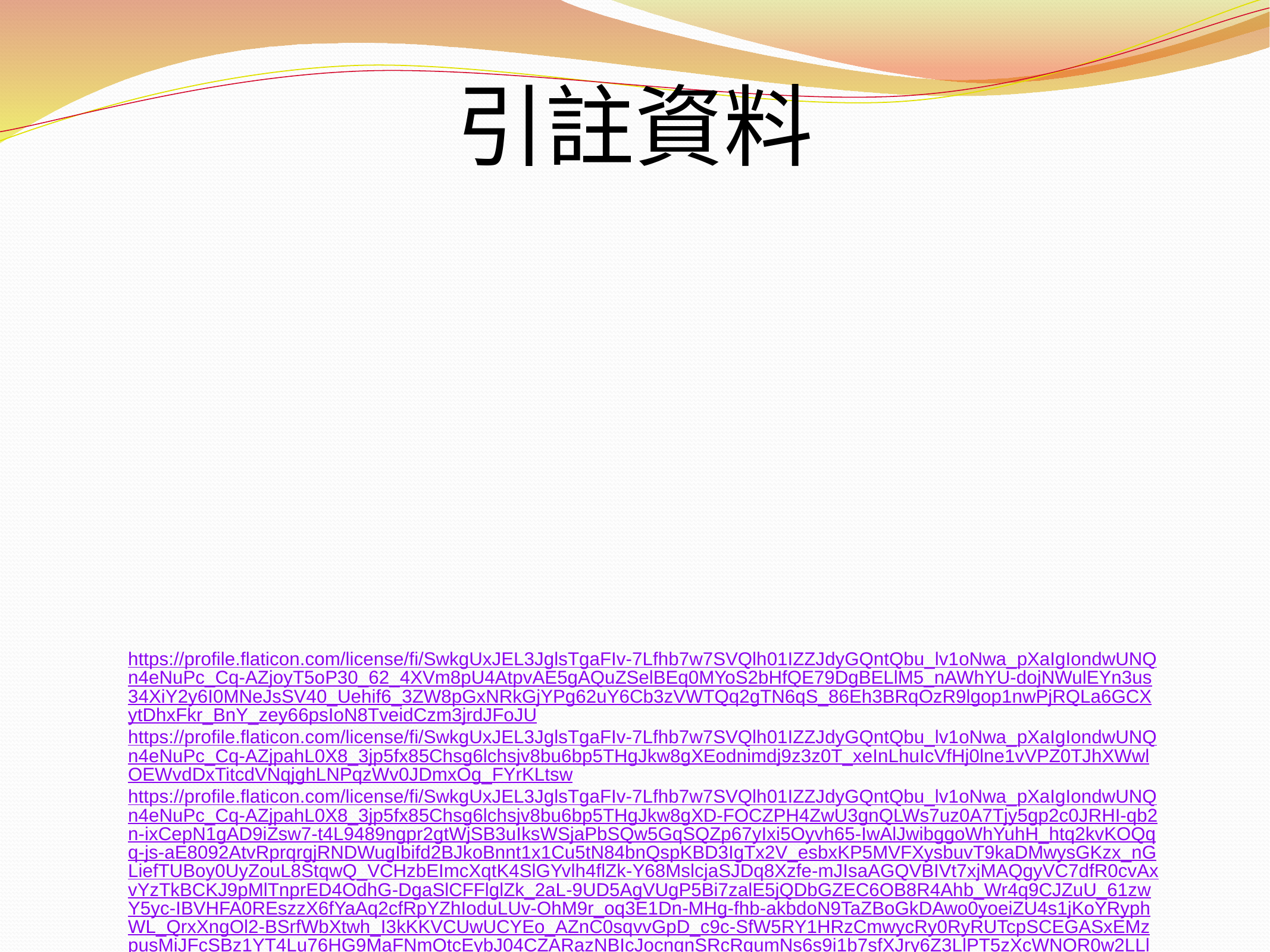

https://profile.flaticon.com/license/fi/SwkgUxJEL3JglsTgaFIv-7Lfhb7w7SVQlh01IZZJdyGQntQbu_lv1oNwa_pXaIgIondwUNQn4eNuPc_Cq-AZjoyT5oP30_62_4XVm8pU4AtpvAE5gAQuZSelBEq0MYoS2bHfQE79DgBELlM5_nAWhYU-dojNWulEYn3us34XiY2y6I0MNeJsSV40_Uehif6_3ZW8pGxNRkGjYPg62uY6Cb3zVWTQq2gTN6qS_86Eh3BRqOzR9lgop1nwPjRQLa6GCXytDhxFkr_BnY_zey66psIoN8TveidCzm3jrdJFoJU
https://profile.flaticon.com/license/fi/SwkgUxJEL3JglsTgaFIv-7Lfhb7w7SVQlh01IZZJdyGQntQbu_lv1oNwa_pXaIgIondwUNQn4eNuPc_Cq-AZjpahL0X8_3jp5fx85Chsg6lchsjv8bu6bp5THgJkw8gXEodnimdj9z3z0T_xeInLhuIcVfHj0lne1vVPZ0TJhXWwlOEWvdDxTitcdVNqjghLNPqzWv0JDmxOg_FYrKLtsw
https://profile.flaticon.com/license/fi/SwkgUxJEL3JglsTgaFIv-7Lfhb7w7SVQlh01IZZJdyGQntQbu_lv1oNwa_pXaIgIondwUNQn4eNuPc_Cq-AZjpahL0X8_3jp5fx85Chsg6lchsjv8bu6bp5THgJkw8gXD-FOCZPH4ZwU3gnQLWs7uz0A7Tjy5gp2c0JRHI-qb2n-ixCepN1gAD9iZsw7-t4L9489ngpr2gtWjSB3uIksWSjaPbSQw5GqSQZp67yIxi5Oyvh65-IwAlJwibggoWhYuhH_htq2kvKOQqq-js-aE8092AtvRprqrgjRNDWugIbifd2BJkoBnnt1x1Cu5tN84bnQspKBD3IgTx2V_esbxKP5MVFXysbuvT9kaDMwysGKzx_nGLiefTUBoy0UyZouL8StqwQ_VCHzbEImcXqtK4SlGYvlh4flZk-Y68MslcjaSJDq8Xzfe-mJIsaAGQVBIVt7xjMAQgyVC7dfR0cvAxvYzTkBCKJ9pMlTnprED4OdhG-DgaSlCFFlglZk_2aL-9UD5AgVUgP5Bi7zalE5jQDbGZEC6OB8R4Ahb_Wr4q9CJZuU_61zwY5yc-IBVHFA0REszzX6fYaAq2cfRpYZhIoduLUv-OhM9r_oq3E1Dn-MHg-fhb-akbdoN9TaZBoGkDAwo0yoeiZU4s1jKoYRyphWL_QrxXngOl2-BSrfWbXtwh_I3kKKVCUwUCYEo_AZnC0sqvvGpD_c9c-SfW5RY1HRzCmwycRy0RyRUTcpSCEGASxEMzpusMiJFcSBz1YT4Lu76HG9MaFNmOtcEybJ04CZARazNBIcJocnqnSRcRgumNs6s9i1b7sfXJry6Z3LlPT5zXcWNOR0w2LLl1zsvQ
https://profile.flaticon.com/license/fi/SwkgUxJEL3JglsTgaFIv-7Lfhb7w7SVQlh01IZZJdyGQntQbu_lv1oNwa_pXaIgIondwUNQn4eNuPc_Cq-AZjpahL0X8_3jp5fx85Chsg6lchsjv8bu6bp5THgJkw8gXGFTIb9CAuiLFLG95h4c8WMCgF4c6PxWxTq0eav6EkCGowEUy_ohXCo69xvlFScDgw8_VgML8CZWTOQVM-_3mDw
https://profile.flaticon.com/license/fi/SwkgUxJEL3JglsTgaFIv-7Lfhb7w7SVQlh01IZZJdyGQntQbu_lv1oNwa_pXaIgIondwUNQn4eNuPc_Cq-AZjpahL0X8_3jp5fx85Chsg6lchsjv8bu6bp5THgJkw8gXRE8my5YFGetWhodMycEik065iXKtJc3-051oNwP6ly1dp9hHYYX7_lLC74cV4YhfQF94Rz_MKDZUQMbG6qVhbQ

# 引註資料